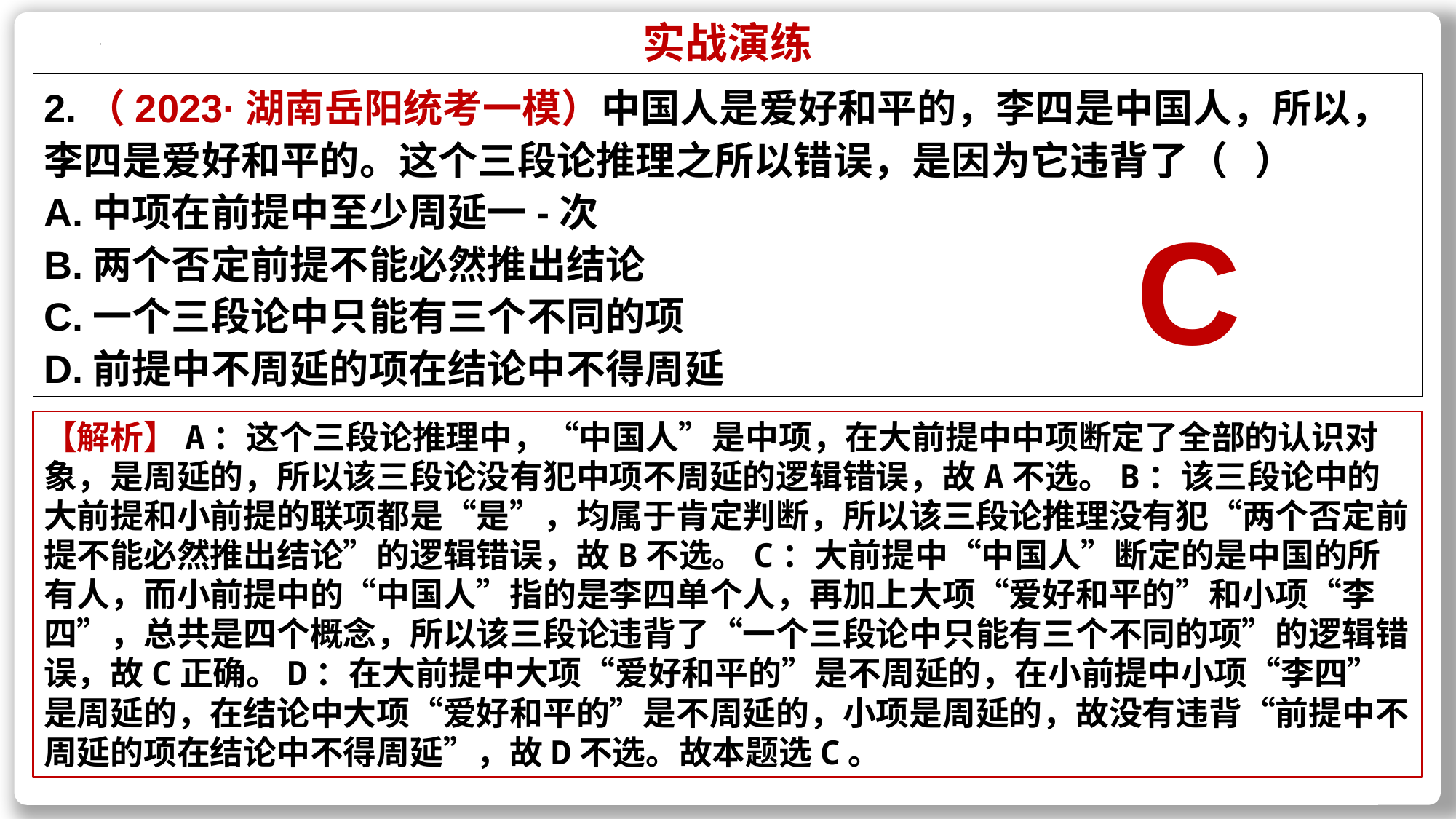

实战演练
2.（2023·湖南岳阳统考一模）中国人是爱好和平的，李四是中国人，所以，李四是爱好和平的。这个三段论推理之所以错误，是因为它违背了（   ）
A.中项在前提中至少周延一-次
B.两个否定前提不能必然推出结论
C.一个三段论中只能有三个不同的项
D.前提中不周延的项在结论中不得周延
C
【解析】A：这个三段论推理中，“中国人”是中项，在大前提中中项断定了全部的认识对象，是周延的，所以该三段论没有犯中项不周延的逻辑错误，故A不选。B：该三段论中的大前提和小前提的联项都是“是”，均属于肯定判断，所以该三段论推理没有犯“两个否定前提不能必然推出结论”的逻辑错误，故B不选。C：大前提中“中国人”断定的是中国的所有人，而小前提中的“中国人”指的是李四单个人，再加上大项“爱好和平的”和小项“李四”，总共是四个概念，所以该三段论违背了“一个三段论中只能有三个不同的项”的逻辑错误，故C正确。D：在大前提中大项“爱好和平的”是不周延的，在小前提中小项“李四”是周延的，在结论中大项“爱好和平的”是不周延的，小项是周延的，故没有违背“前提中不周延的项在结论中不得周延”，故D不选。故本题选C。